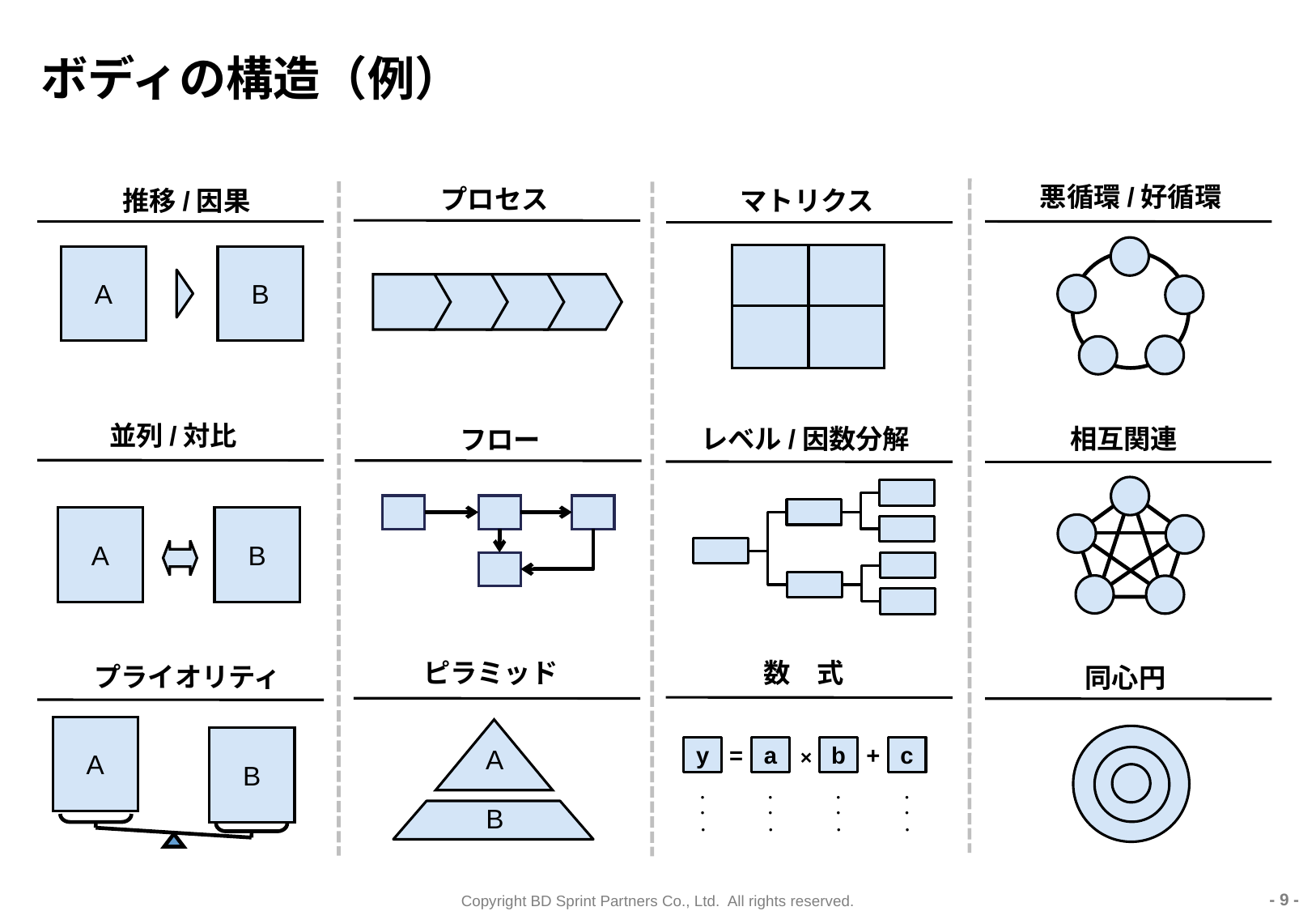

# ボディの構造（例）
悪循環/好循環
プロセス
推移/因果
マトリクス

A
B

並列/対比
レベル/因数分解
相互関連
フロー

A
B

数　式
ピラミッド
プライオリティ
同心円
A

B
A
y
=
a
b
+
c
×

●
●
●
●
●
●
●
●
B

●
●
●
●